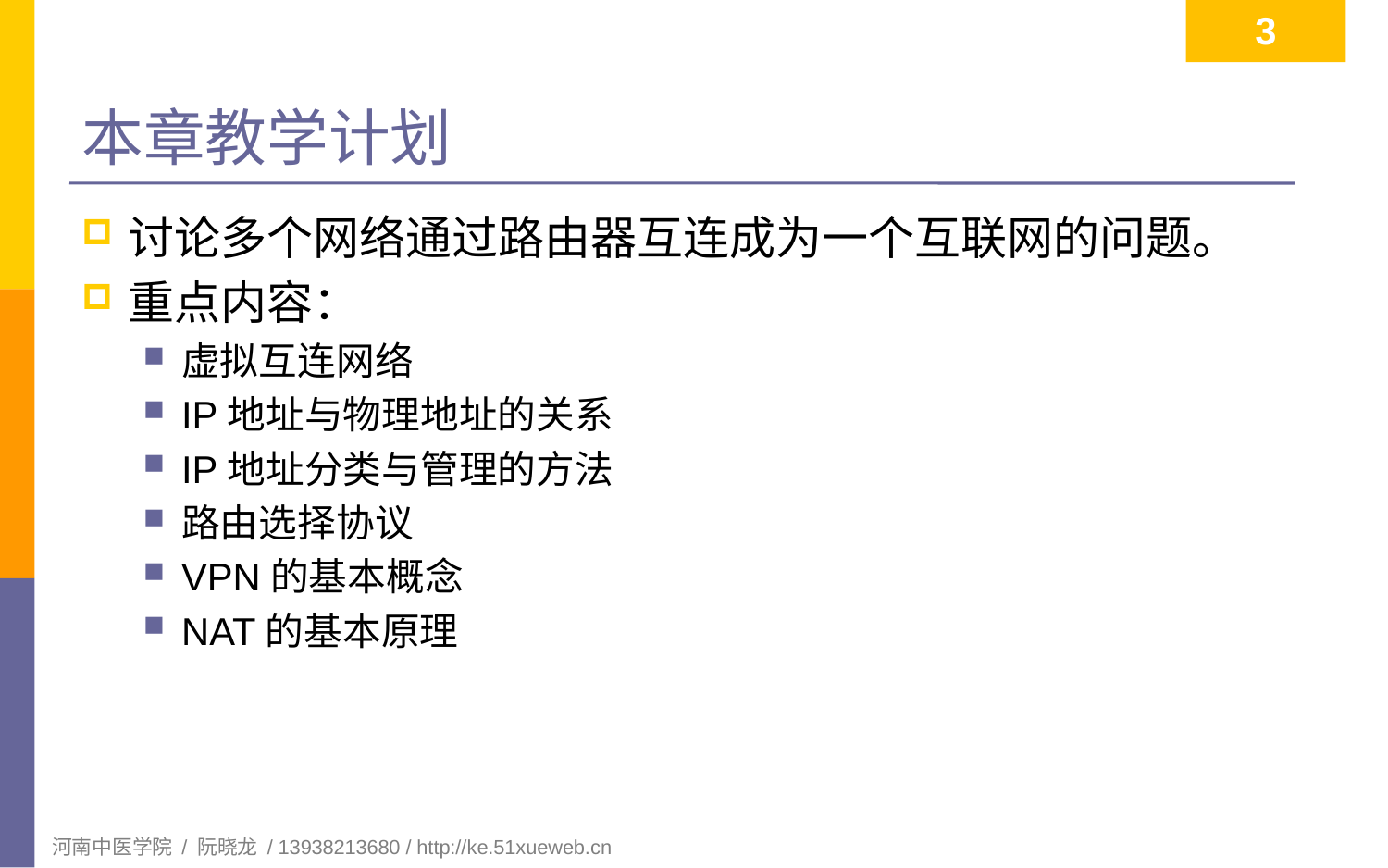

3
# 本章教学计划

讨论多个网络通过路由器互连成为一个互联网的问题。
重点内容：
虚拟互连网络
IP地址与物理地址的关系
IP地址分类与管理的方法
路由选择协议
VPN的基本概念
NAT的基本原理